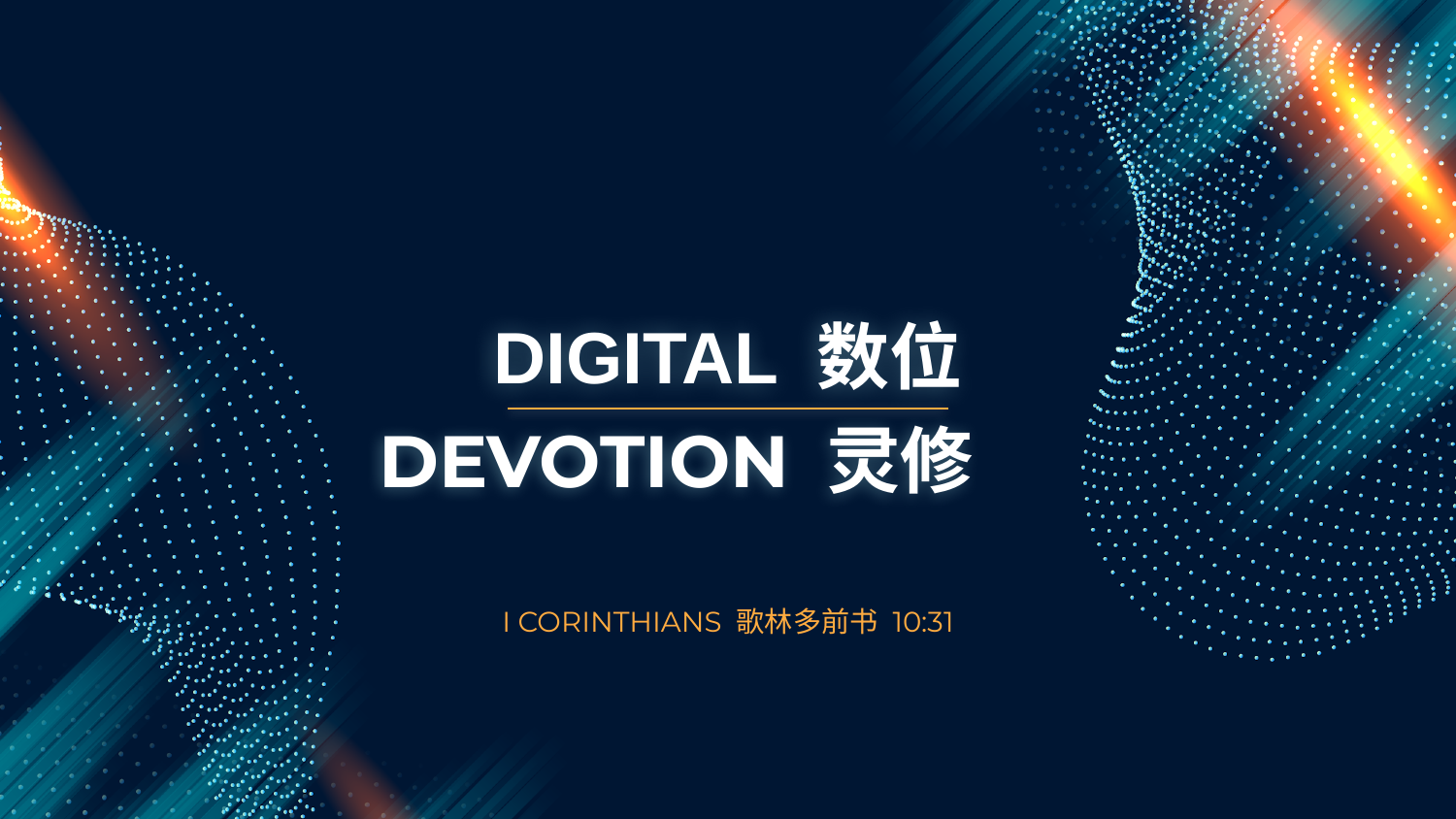

# DIGITAL 数位
DEVOTION 灵修
I CORINTHIANS 歌林多前书 10:31